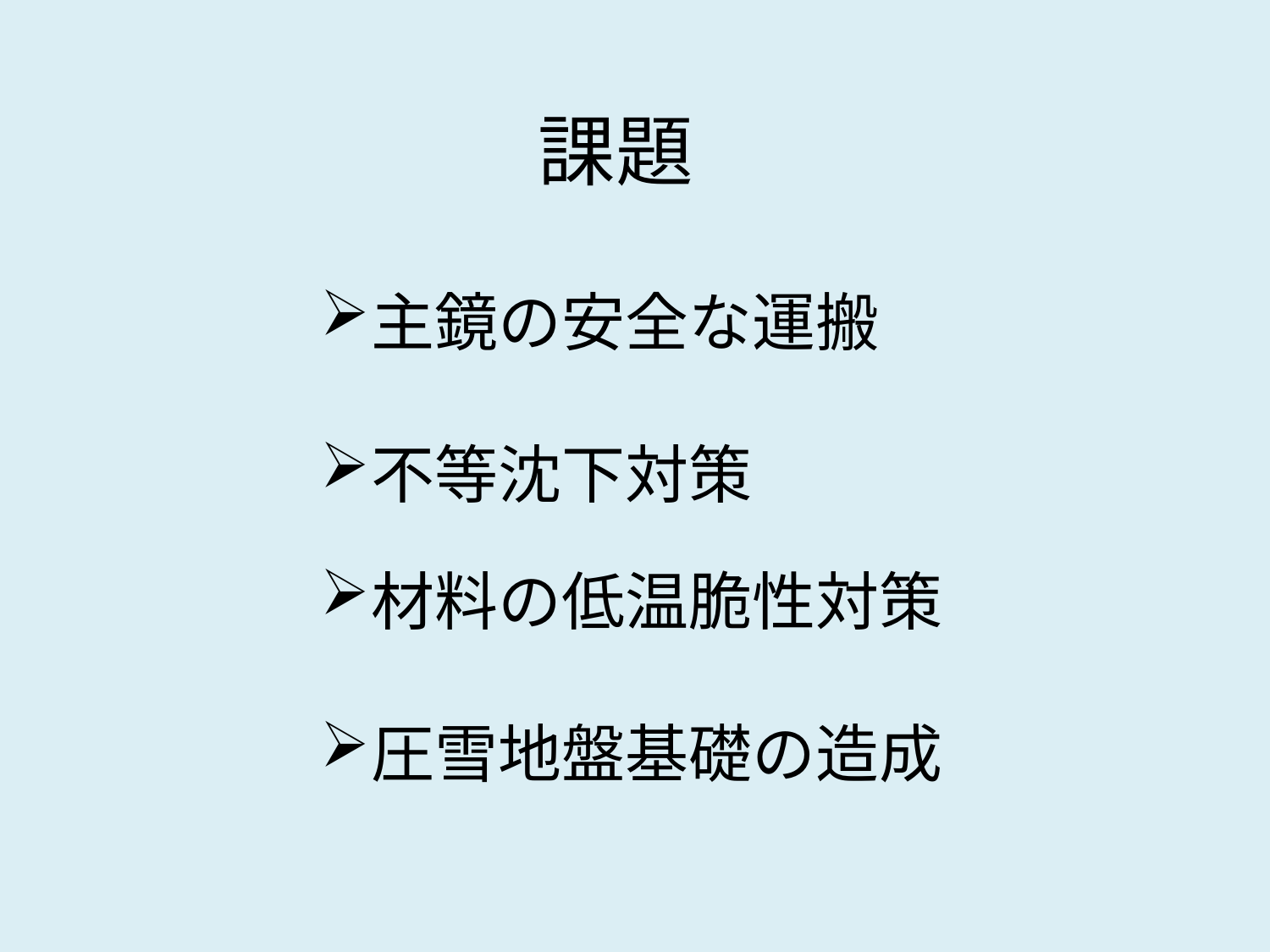

課題
主鏡の安全な運搬

不等沈下対策

材料の低温脆性対策

圧雪地盤基礎の造成